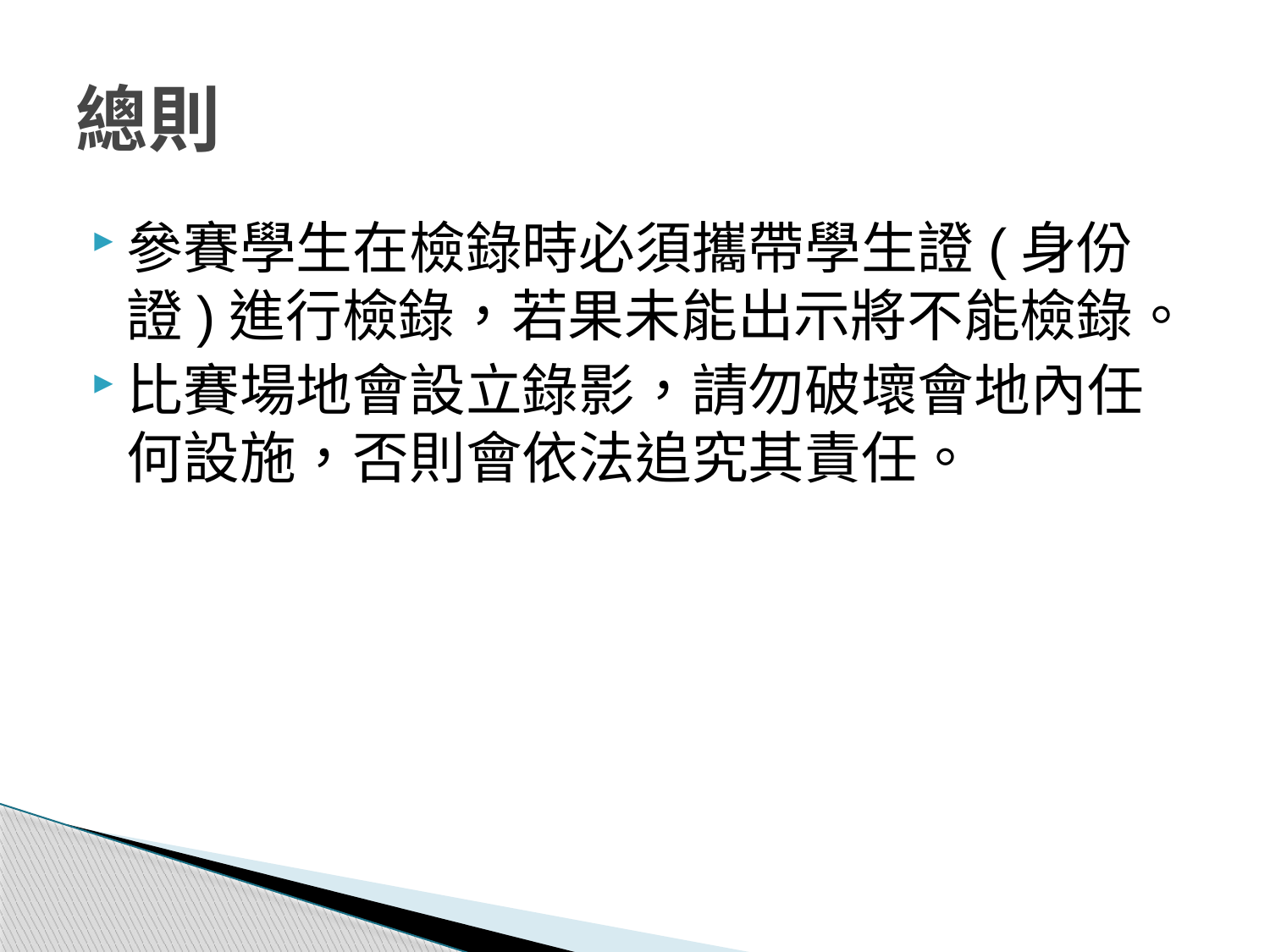

# 總則
參賽學生在檢錄時必須攜帶學生證(身份證)進行檢錄，若果未能出示將不能檢錄。
比賽場地會設立錄影，請勿破壞會地內任何設施，否則會依法追究其責任。